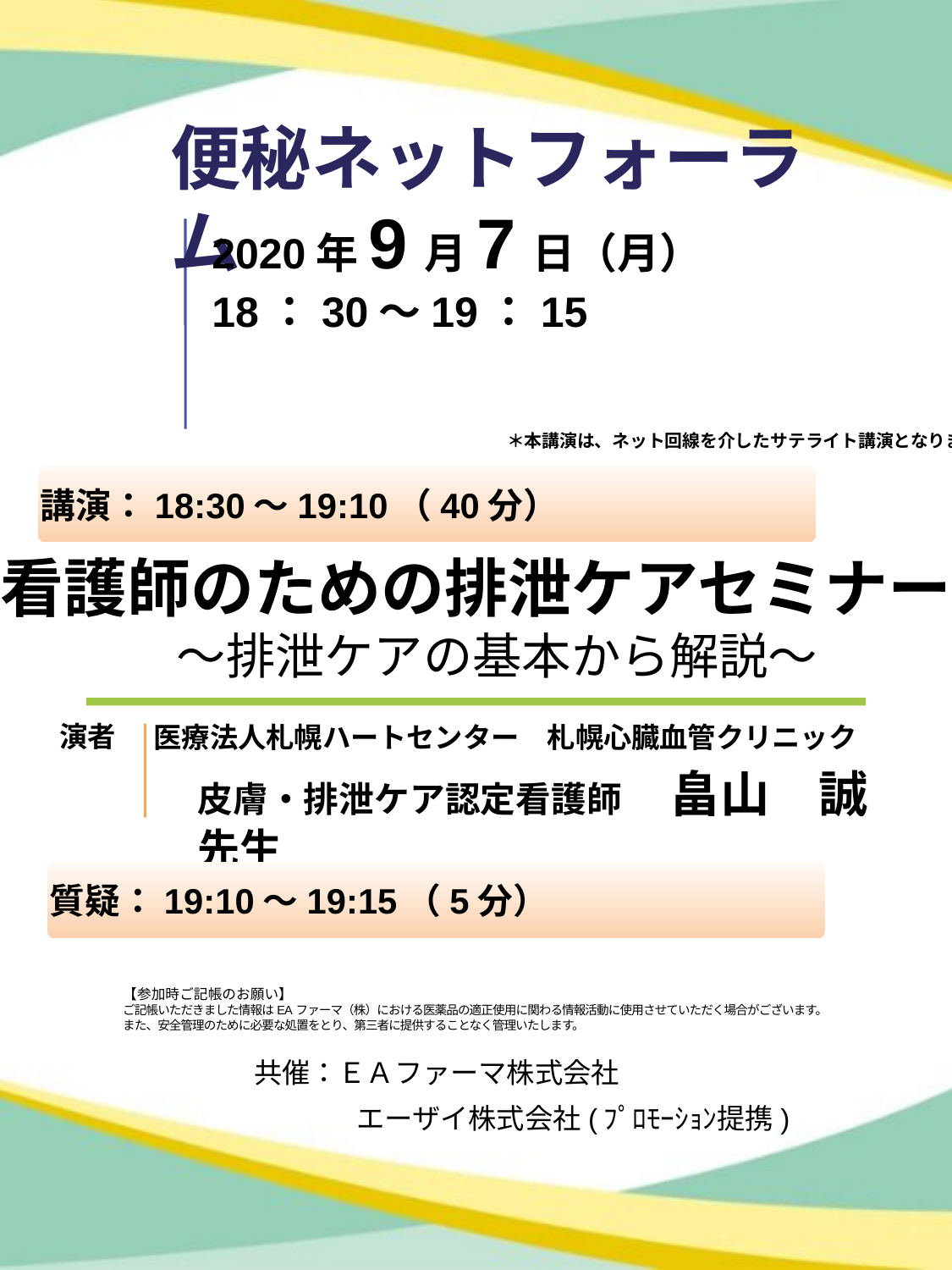

便秘ネットフォーラム
2020年9月7日（月）

18：30～19：15
＊本講演は、ネット回線を介したサテライト講演となります。
講演：18:30～19:10（40分）
看護師のための排泄ケアセミナー
　～排泄ケアの基本から解説～

演者
医療法人札幌ハートセンター　札幌心臓血管クリニック

皮膚・排泄ケア認定看護師　畠山　誠　先生
質疑：19:10～19:15（5分）
【参加時ご記帳のお願い】
ご記帳いただきました情報はEAファーマ（株）における医薬品の適正使用に関わる情報活動に使用させていただく場合がございます。
また、安全管理のために必要な処置をとり、第三者に提供することなく管理いたします。
共催：ＥＡファーマ株式会社
エーザイ株式会社(ﾌﾟﾛﾓｰｼｮﾝ提携)